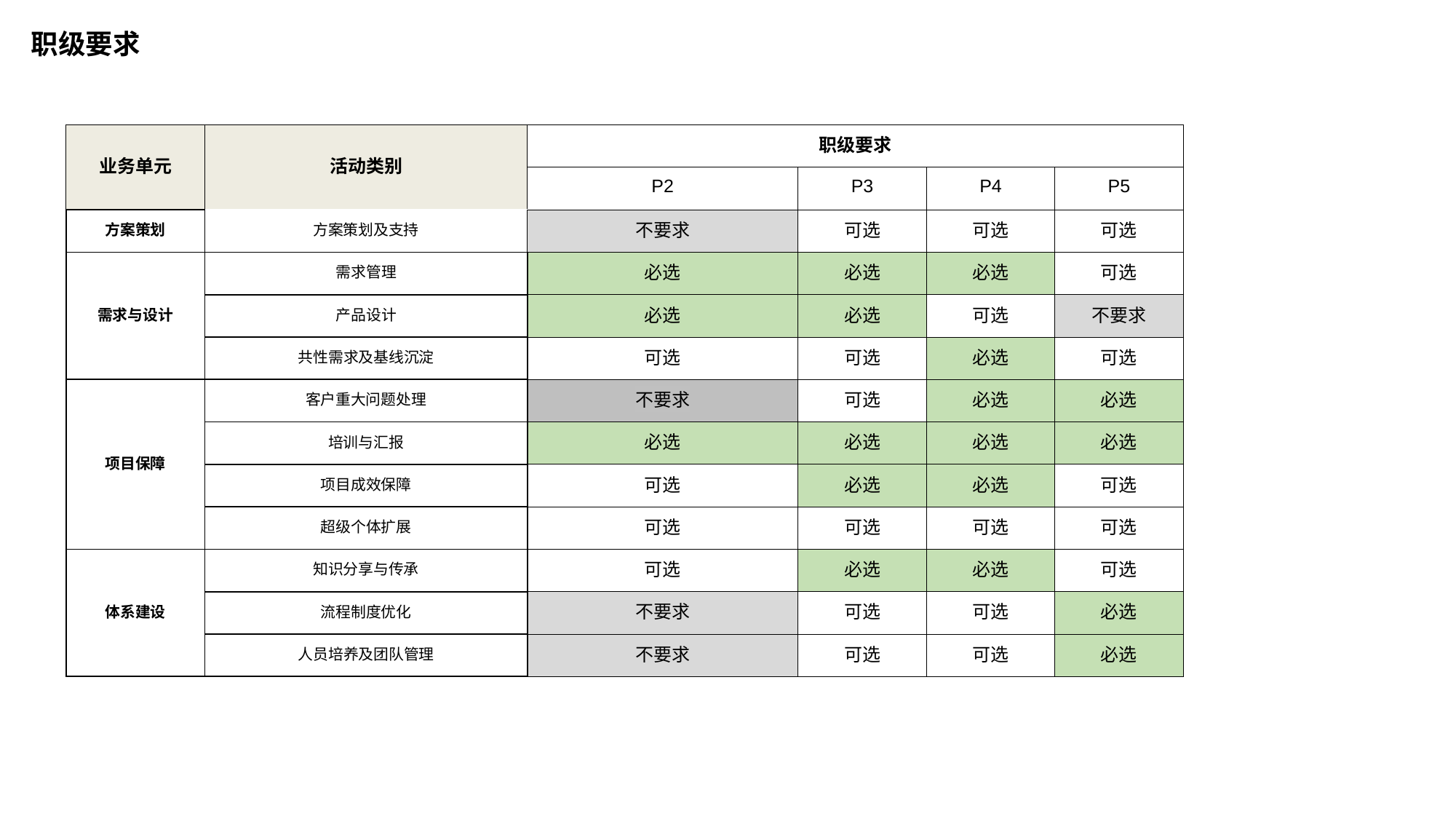

职级要求
| 业务单元 | 活动类别 | 职级要求 |  |  |  |
| --- | --- | --- | --- | --- | --- |
|  |  | P2 | P3 | P4 | P5 |
| 方案策划 | 方案策划及支持 | 不要求 | 可选 | 可选 | 可选 |
| 需求与设计 | 需求管理 | 必选 | 必选 | 必选 | 可选 |
|  | 产品设计 | 必选 | 必选 | 可选 | 不要求 |
|  | 共性需求及基线沉淀 | 可选 | 可选 | 必选 | 可选 |
| 项目保障 | 客户重大问题处理 | 不要求 | 可选 | 必选 | 必选 |
|  | 培训与汇报 | 必选 | 必选 | 必选 | 必选 |
|  | 项目成效保障 | 可选 | 必选 | 必选 | 可选 |
|  | 超级个体扩展 | 可选 | 可选 | 可选 | 可选 |
| 体系建设 | 知识分享与传承 | 可选 | 必选 | 必选 | 可选 |
|  | 流程制度优化 | 不要求 | 可选 | 可选 | 必选 |
|  | 人员培养及团队管理 | 不要求 | 可选 | 可选 | 必选 |